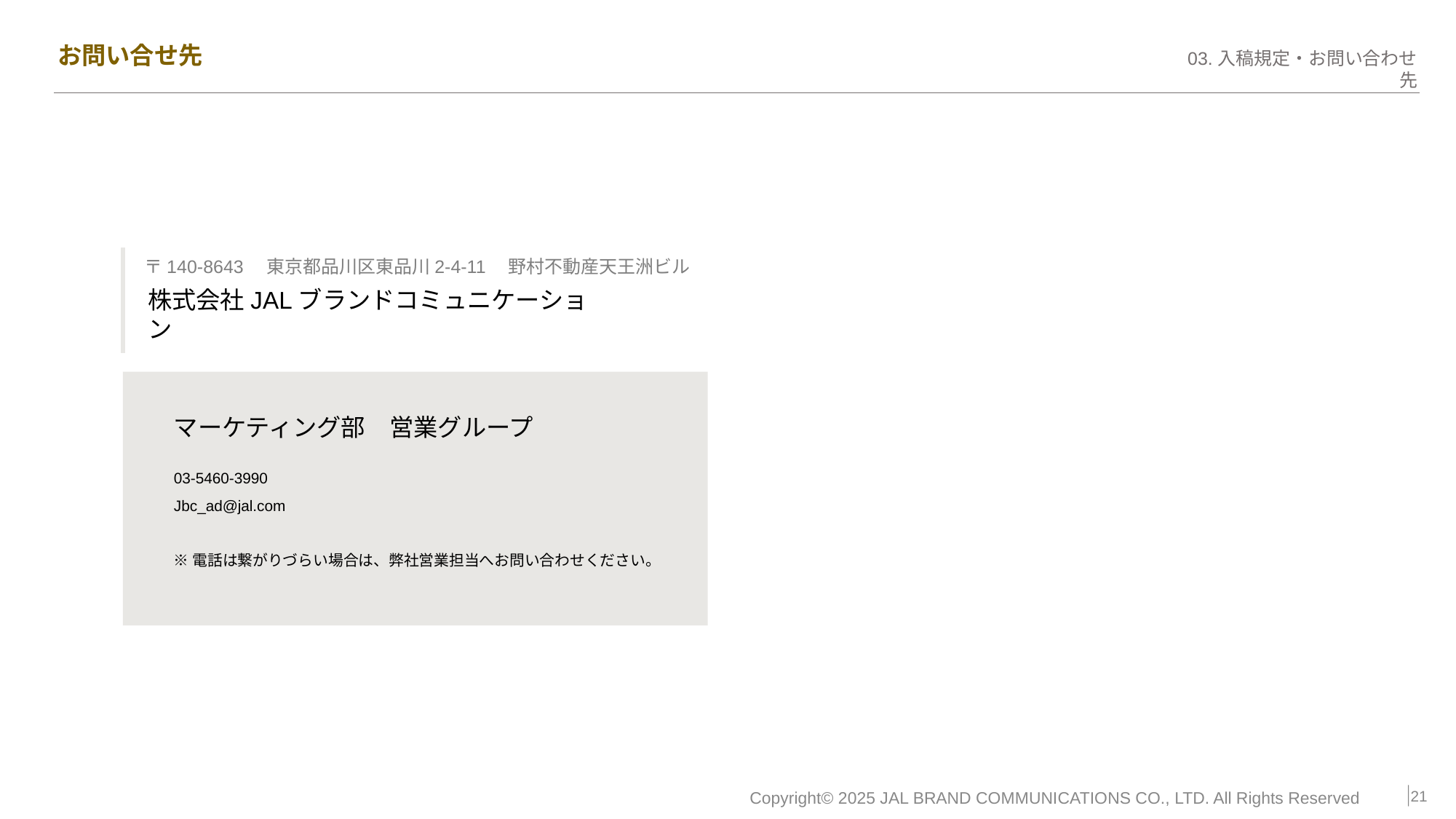

# お問い合せ先
〒140-8643　東京都品川区東品川2-4-11　野村不動産天王洲ビル
株式会社JALブランドコミュニケーション

マーケティング部　営業グループ
03-5460-3990
Jbc_ad@jal.com

※電話は繋がりづらい場合は、弊社営業担当へお問い合わせください。
21
Copyright© 2025 JAL BRAND COMMUNICATIONS CO., LTD. All Rights Reserved　　｜